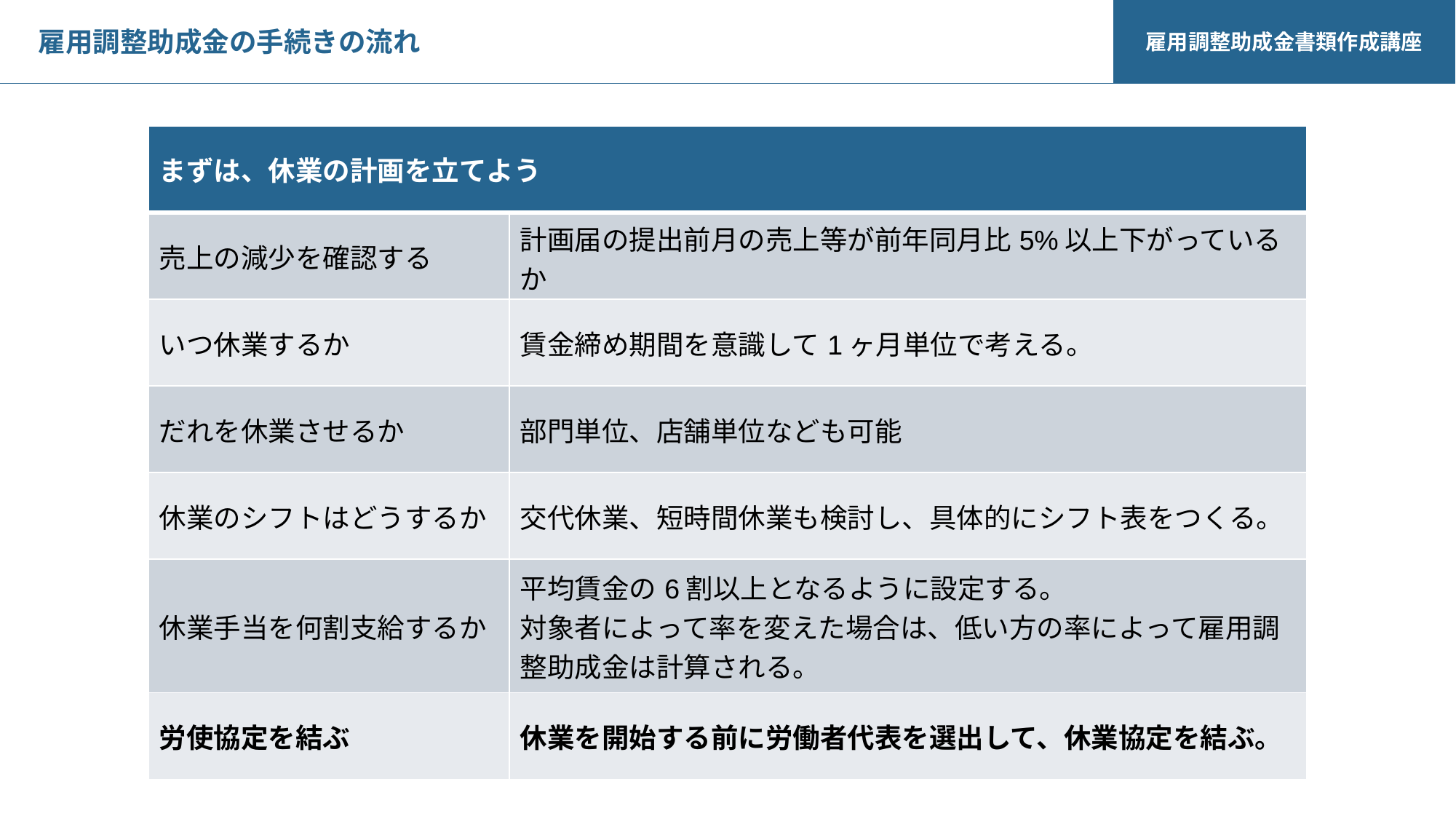

雇用調整助成金書類作成講座
雇用調整助成金の手続きの流れ
| まずは、休業の計画を立てよう |  |
| --- | --- |
| 売上の減少を確認する | 計画届の提出前月の売上等が前年同月比5%以上下がっているか |
| いつ休業するか | 賃金締め期間を意識して1ヶ月単位で考える。 |
| だれを休業させるか | 部門単位、店舗単位なども可能 |
| 休業のシフトはどうするか | 交代休業、短時間休業も検討し、具体的にシフト表をつくる。 |
| 休業手当を何割支給するか | 平均賃金の6割以上となるように設定する。 対象者によって率を変えた場合は、低い方の率によって雇用調整助成金は計算される。 |
| 労使協定を結ぶ | 休業を開始する前に労働者代表を選出して、休業協定を結ぶ。 |